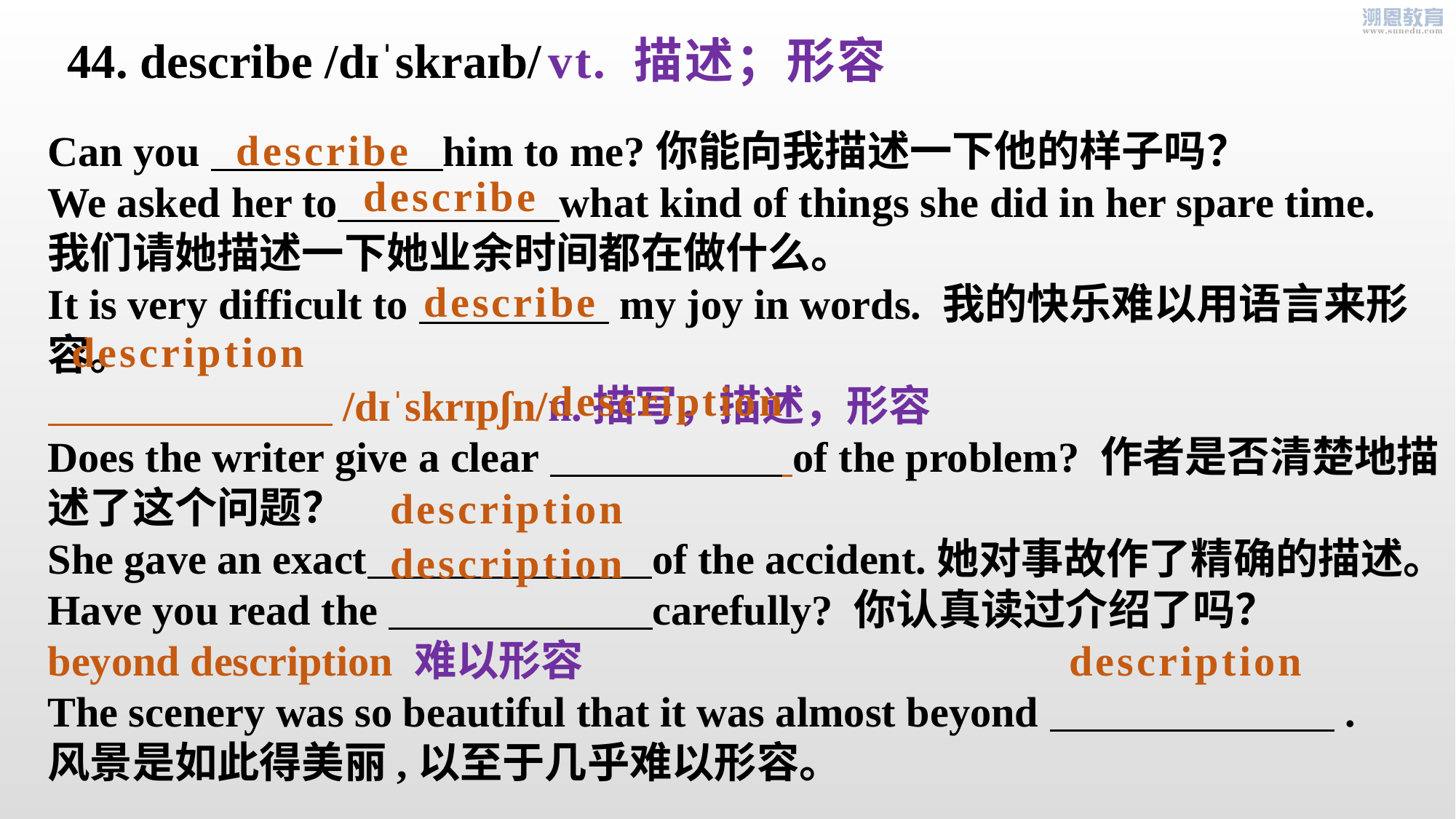

44. describe /dɪˈskraɪb/
vt. 描述；形容
Can you                       him to me?你能向我描述一下他的样子吗？
We asked her to                     what kind of things she did in her spare time.
我们请她描述一下她业余时间都在做什么。
It is very difficult to                    my joy in words. 我的快乐难以用语言来形容。
                            /dɪˈskrɪpʃn/n.描写，描述，形容
Does the writer give a clear                        of the problem? 作者是否清楚地描述了这个问题？
She gave an exact                           of the accident.她对事故作了精确的描述。
Have you read the                          carefully? 你认真读过介绍了吗？
beyond description 难以形容
The scenery was so beautiful that it was almost beyond                             .
风景是如此得美丽,以至于几乎难以形容。
describe
describe
describe
description
description
description
description
description